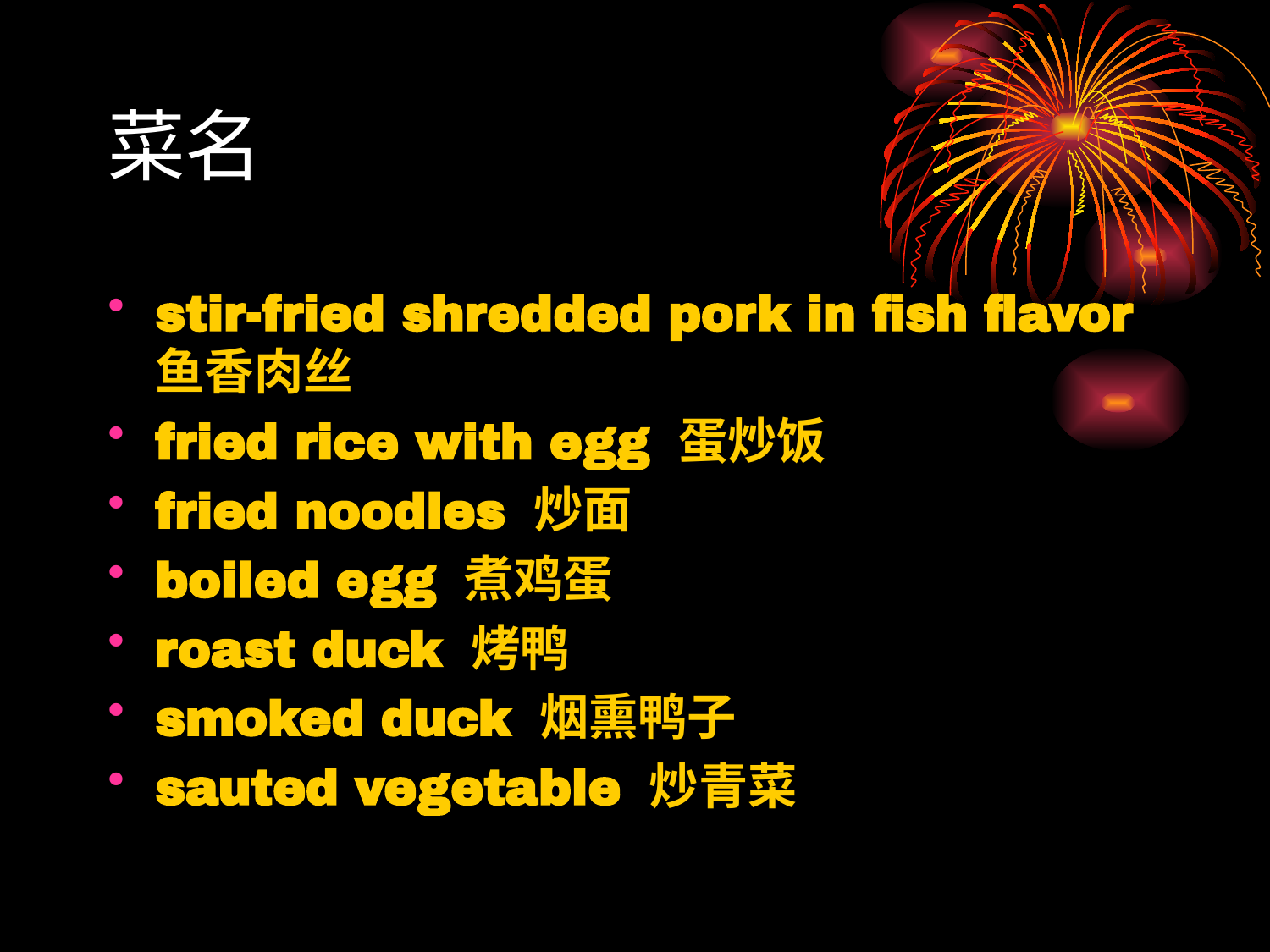

菜名
stir-fried shredded pork in fish flavor 鱼香肉丝
fried rice with egg 蛋炒饭
fried noodles 炒面
boiled egg 煮鸡蛋
roast duck 烤鸭
smoked duck 烟熏鸭子
sauted vegetable 炒青菜